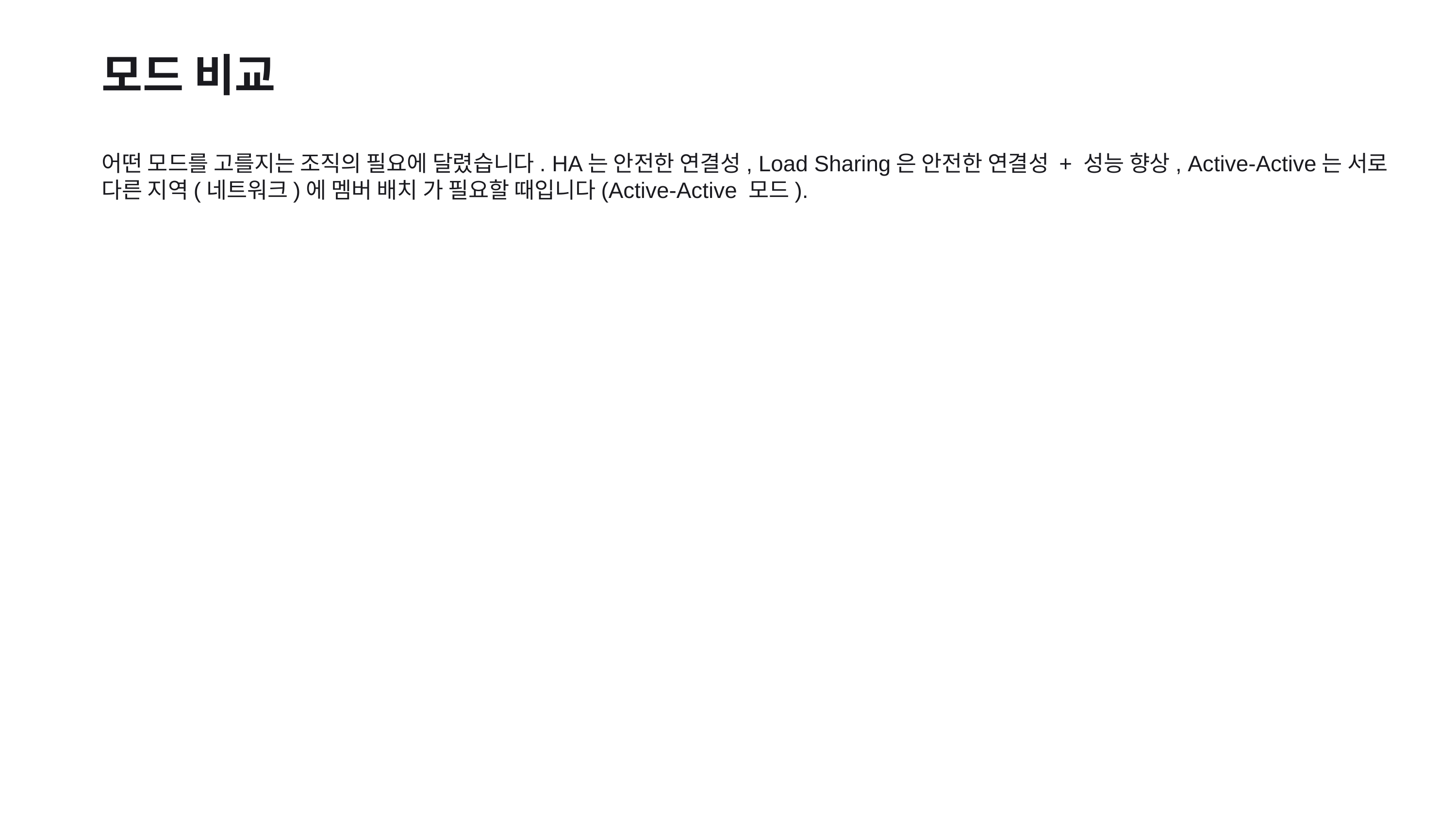

모드 비교
어떤 모드를 고를지는 조직의 필요에 달렸습니다. HA는 안전한 연결성, Load Sharing은 안전한 연결성 + 성능 향상, Active-Active는 서로 다른 지역(네트워크)에 멤버 배치 가 필요할 때입니다(Active-Active 모드).